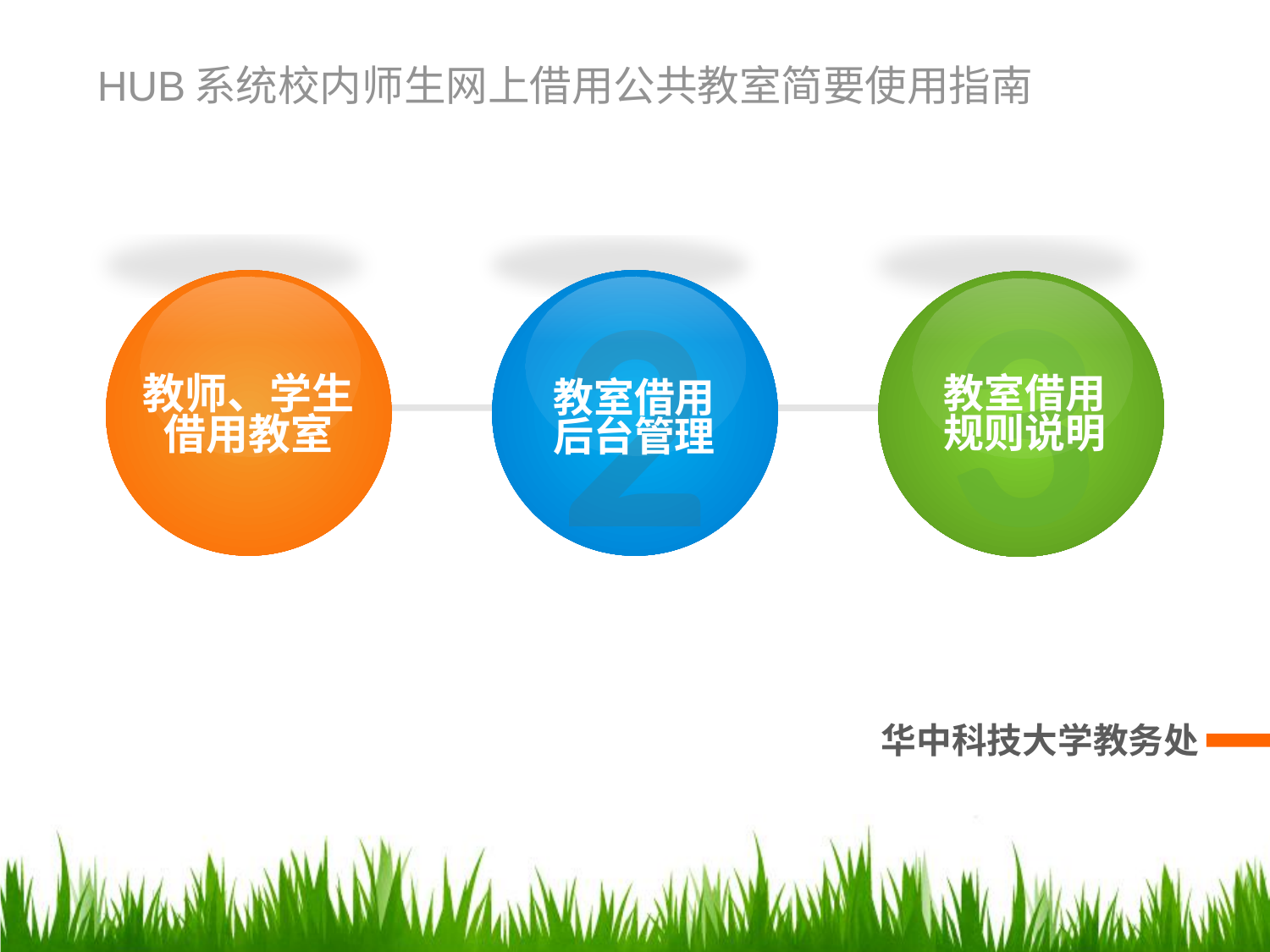

HUB系统校内师生网上借用公共教室简要使用指南

教师、学生
借用教室
3

教室借用
规则说明
2

教室借用
后台管理
华中科技大学教务处